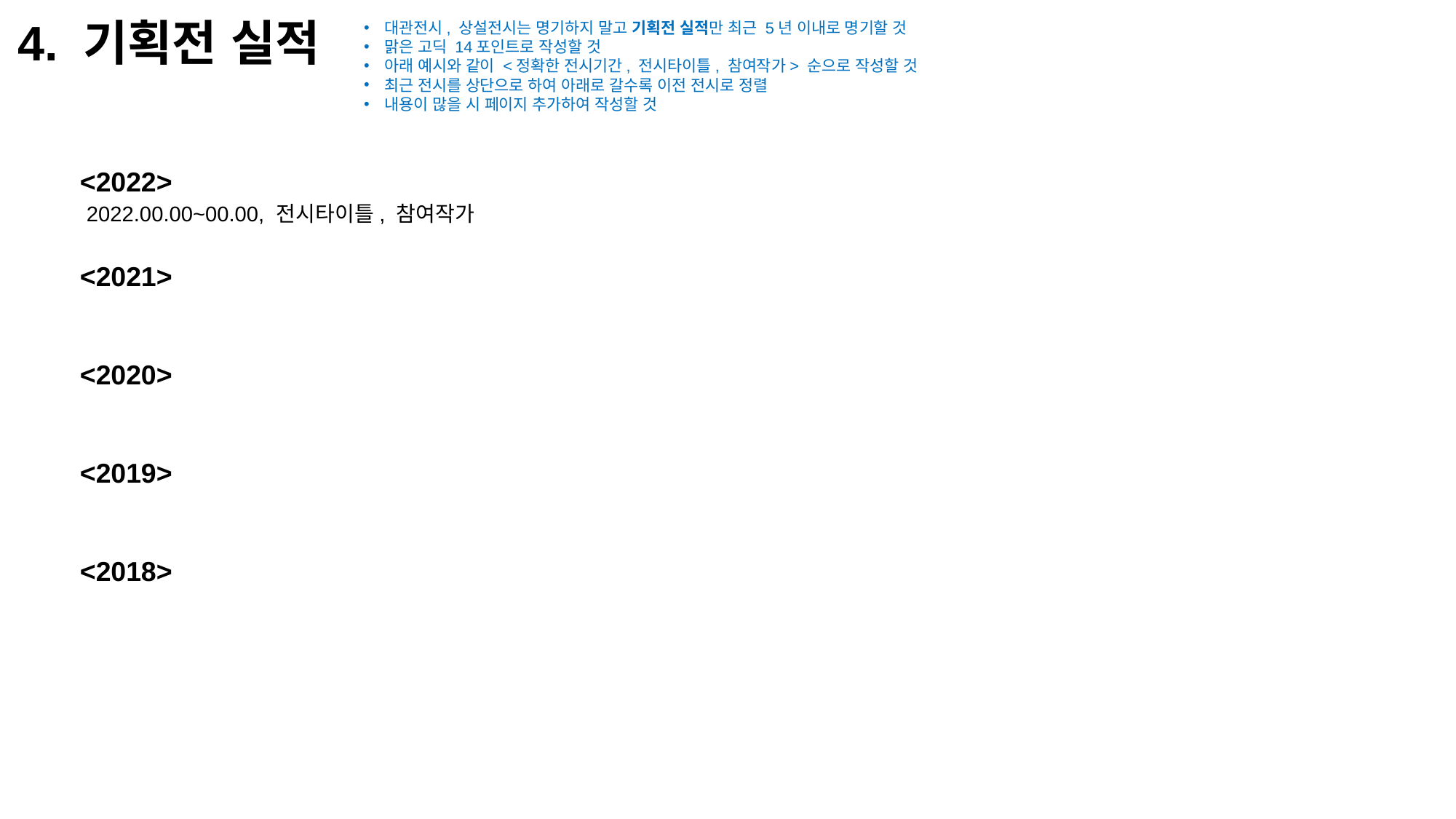

# 4. 기획전 실적
대관전시, 상설전시는 명기하지 말고 기획전 실적만 최근 5년 이내로 명기할 것
맑은 고딕 14포인트로 작성할 것
아래 예시와 같이 <정확한 전시기간, 전시타이틀, 참여작가> 순으로 작성할 것
최근 전시를 상단으로 하여 아래로 갈수록 이전 전시로 정렬
내용이 많을 시 페이지 추가하여 작성할 것
<2022>
 2022.00.00~00.00, 전시타이틀, 참여작가

<2021>

<2020>

<2019>

<2018>